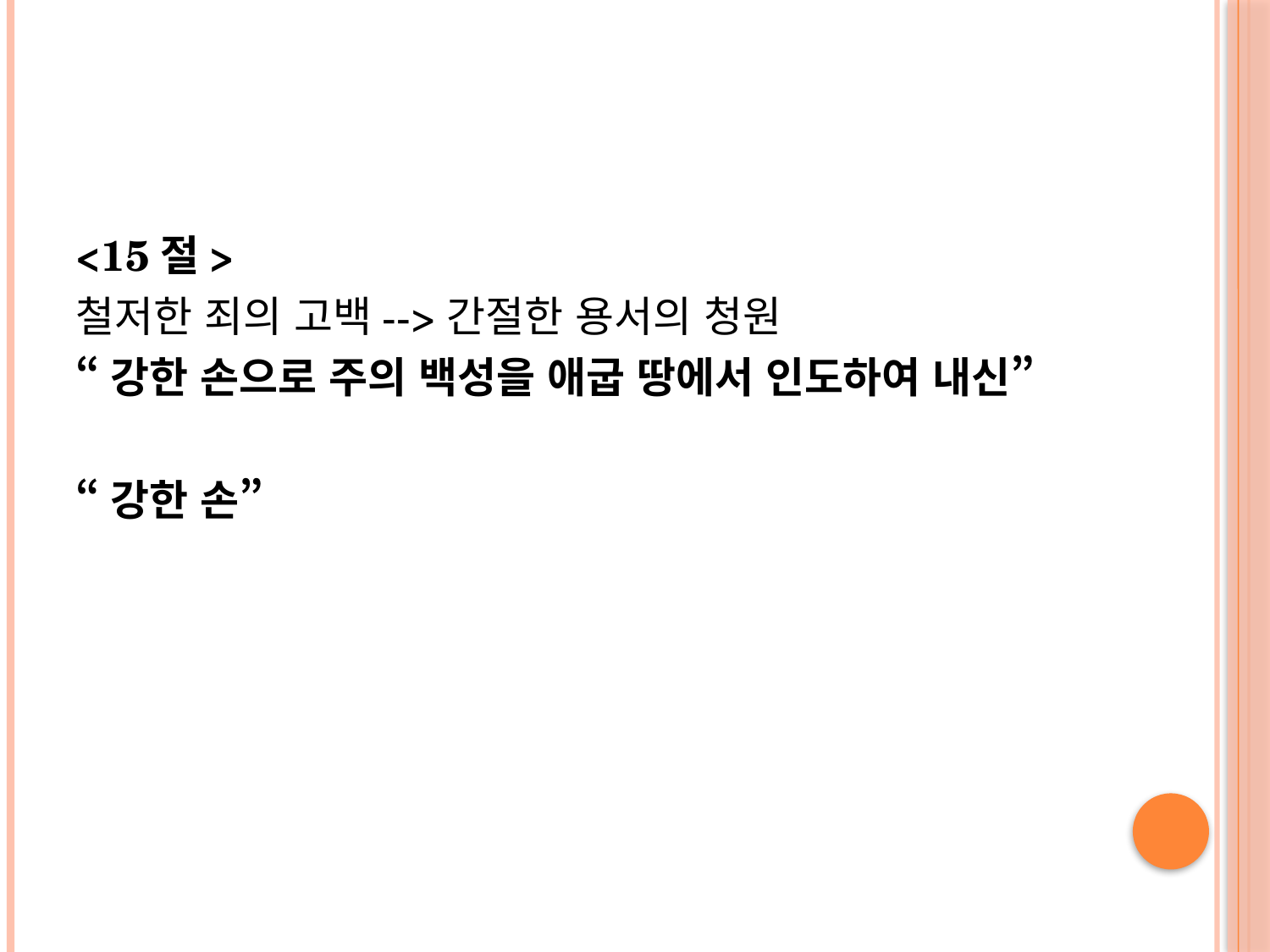

#
<15절>
철저한 죄의 고백-->간절한 용서의 청원
“강한 손으로 주의 백성을 애굽 땅에서 인도하여 내신”

“강한 손”